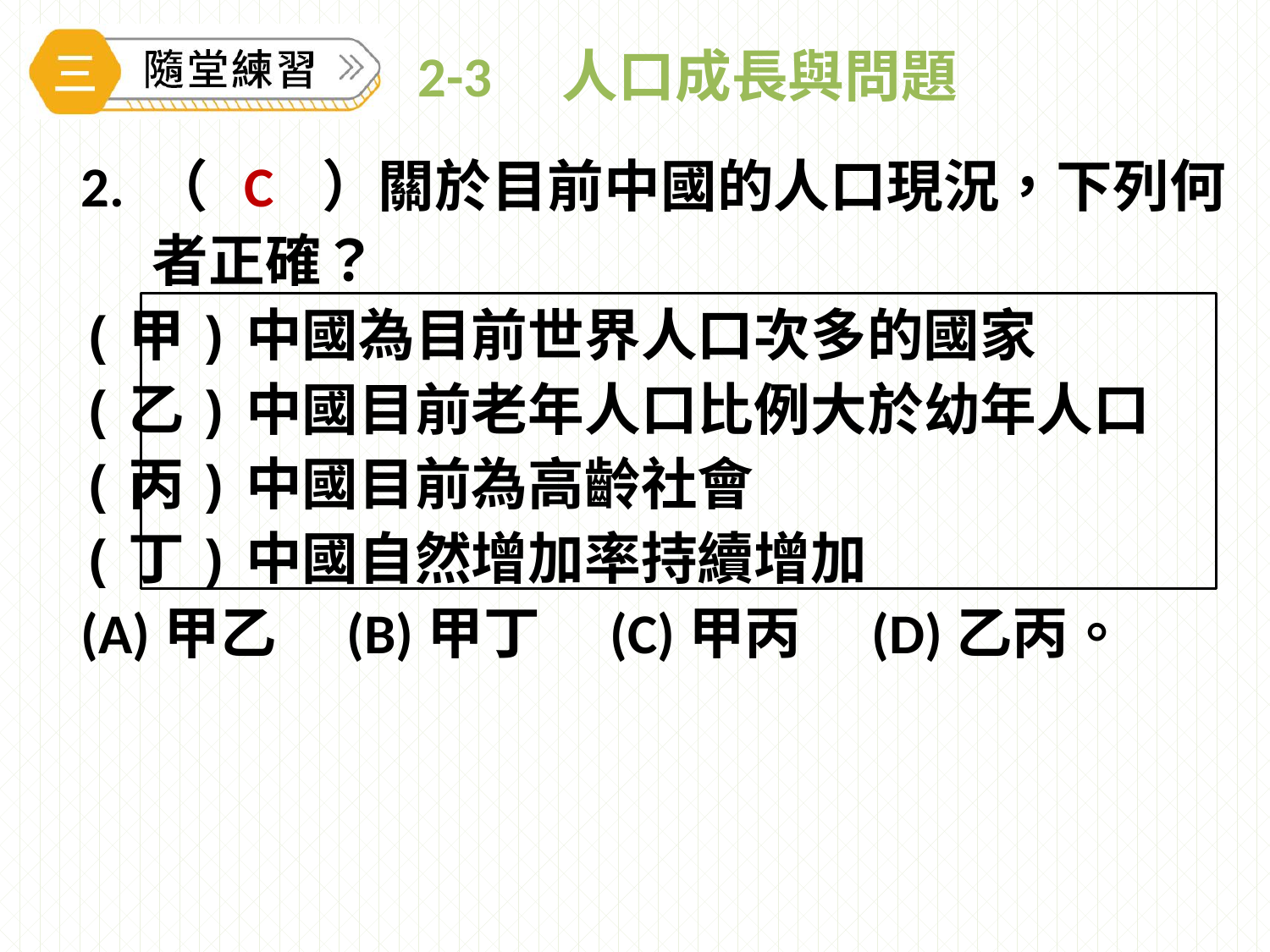

# 2-3　人口成長與問題
2.	（　　）關於目前中國的人口現況，下列何者正確？
(甲)中國為目前世界人口次多的國家
(乙)中國目前老年人口比例大於幼年人口
(丙)中國目前為高齡社會
(丁)中國自然增加率持續增加
(A)甲乙　(B)甲丁　(C)甲丙　(D)乙丙。
C